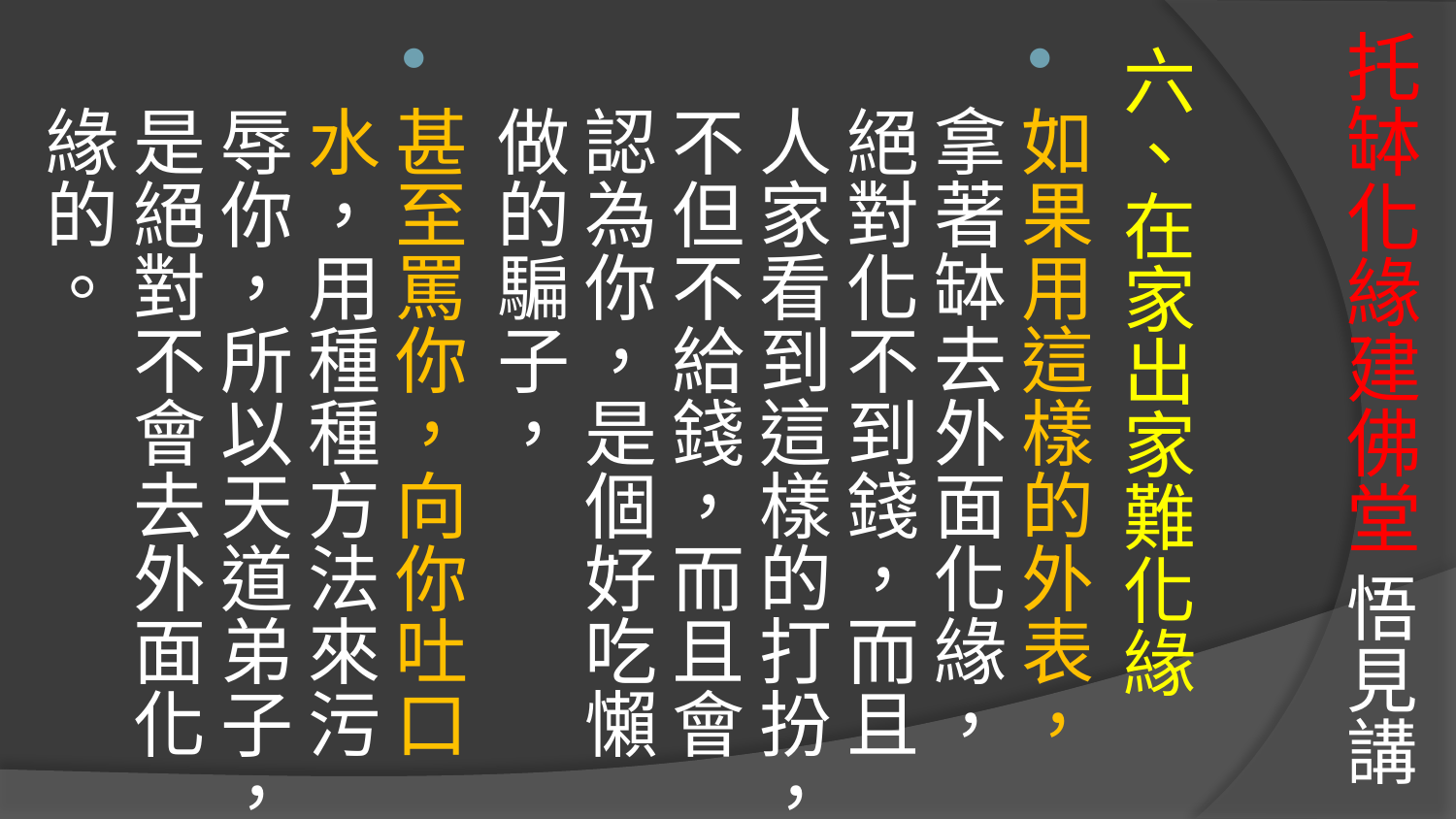

# 托缽化緣建佛堂 悟見講
六、在家出家難化緣
如果用這樣的外表，拿著缽去外面化緣，絕對化不到錢，而且人家看到這樣的打扮，不但不給錢，而且會認為你，是個好吃懶做的騙子，
甚至罵你，向你吐口水，用種種方法來污辱你，所以天道弟子，是絕對不會去外面化緣的。